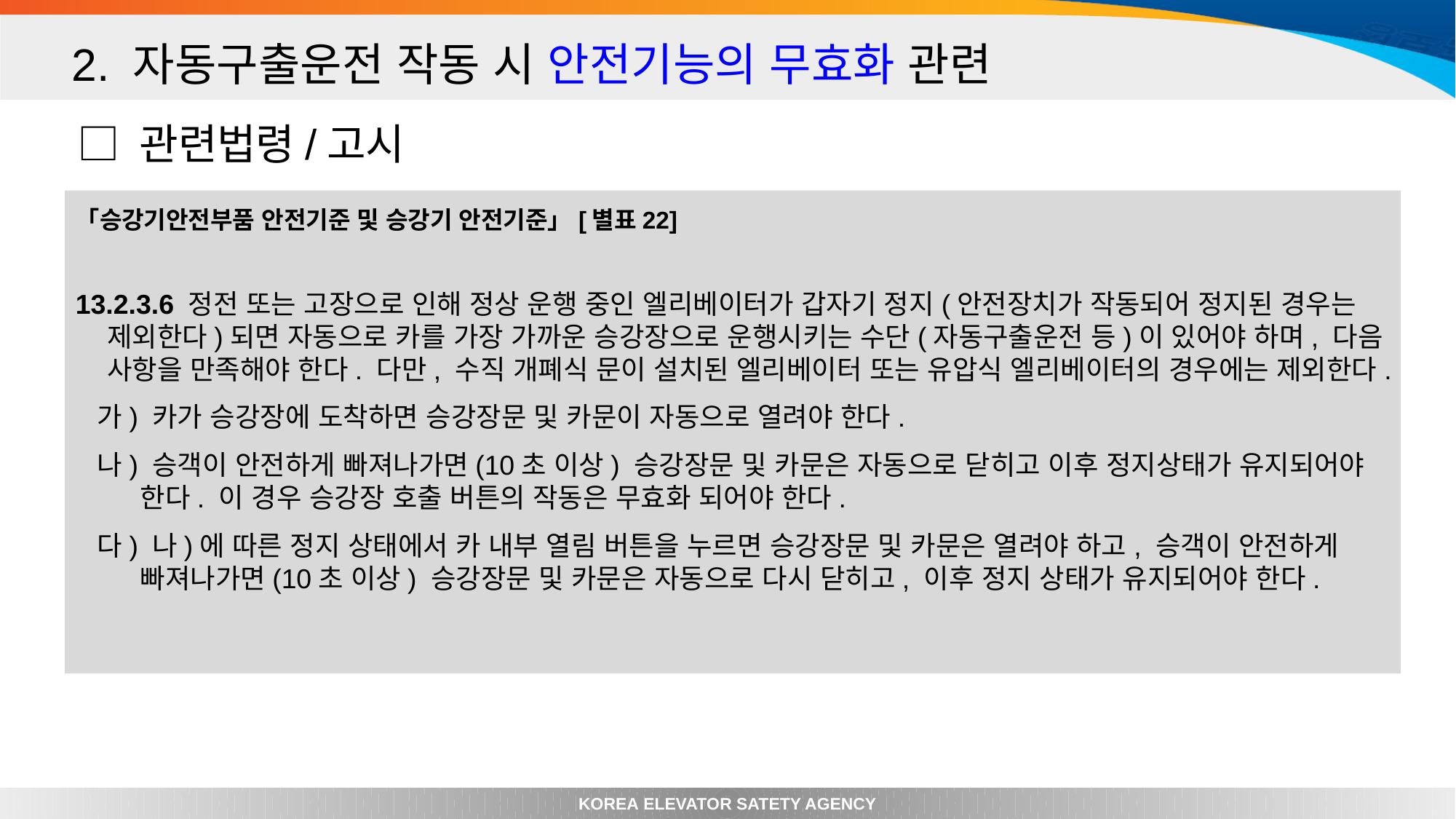

2. 자동구출운전 작동 시 안전기능의 무효화 관련
□ 관련법령/고시
「승강기안전부품 안전기준 및 승강기 안전기준」[별표22]

13.2.3.6 정전 또는 고장으로 인해 정상 운행 중인 엘리베이터가 갑자기 정지(안전장치가 작동되어 정지된 경우는 제외한다)되면 자동으로 카를 가장 가까운 승강장으로 운행시키는 수단(자동구출운전 등)이 있어야 하며, 다음 사항을 만족해야 한다. 다만, 수직 개폐식 문이 설치된 엘리베이터 또는 유압식 엘리베이터의 경우에는 제외한다.
  가) 카가 승강장에 도착하면 승강장문 및 카문이 자동으로 열려야 한다.
  나) 승객이 안전하게 빠져나가면(10초 이상) 승강장문 및 카문은 자동으로 닫히고 이후 정지상태가 유지되어야 한다. 이 경우 승강장 호출 버튼의 작동은 무효화 되어야 한다.
  다) 나)에 따른 정지 상태에서 카 내부 열림 버튼을 누르면 승강장문 및 카문은 열려야 하고, 승객이 안전하게 빠져나가면(10초 이상) 승강장문 및 카문은 자동으로 다시 닫히고, 이후 정지 상태가 유지되어야 한다.